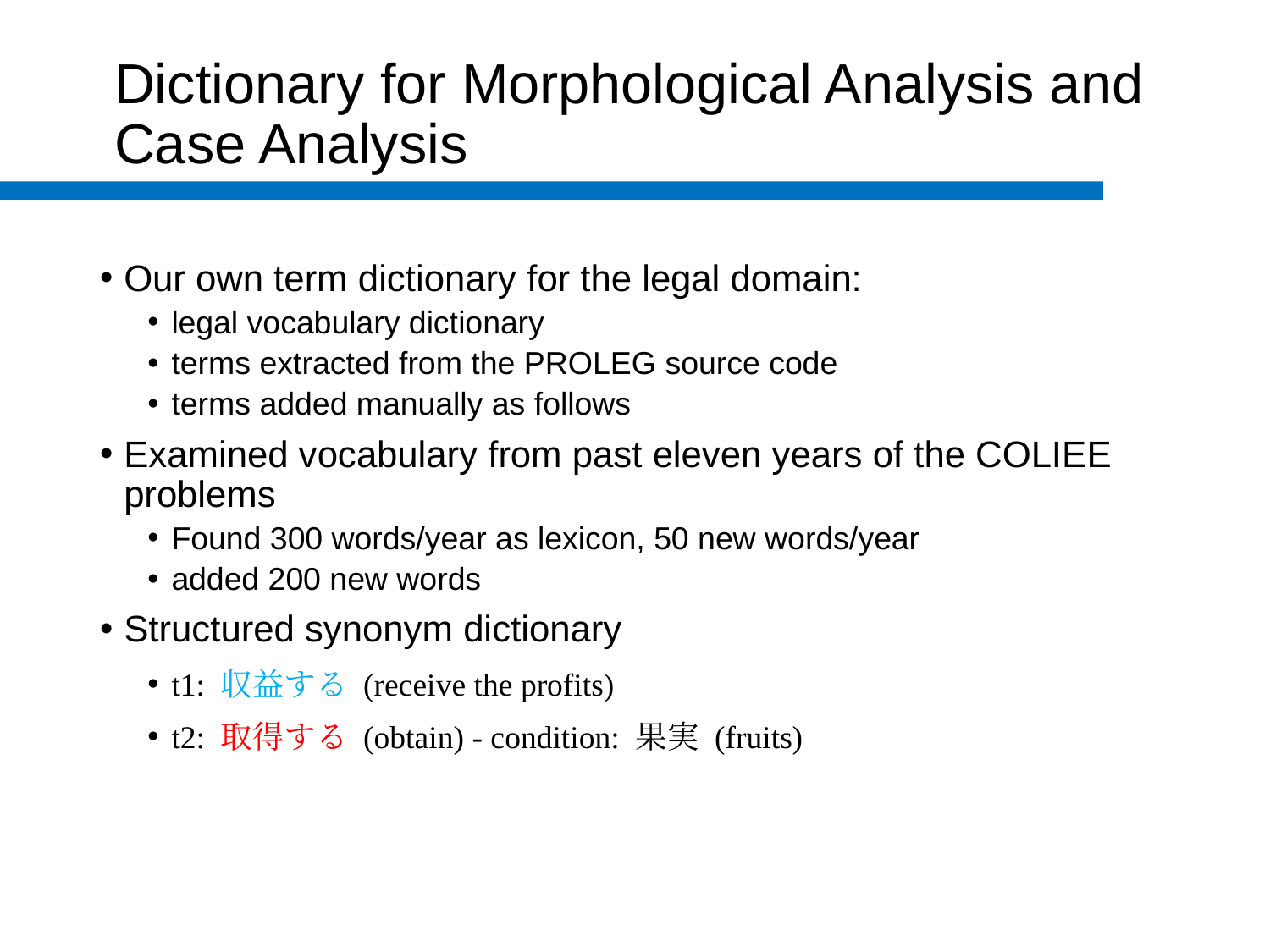

# Dictionary for Morphological Analysis and Case Analysis
Our own term dictionary for the legal domain:
legal vocabulary dictionary
terms extracted from the PROLEG source code
terms added manually as follows
Examined vocabulary from past eleven years of the COLIEE problems
Found 300 words/year as lexicon, 50 new words/year
added 200 new words
Structured synonym dictionary
t1: 収益する (receive the profits)
t2: 取得する (obtain) ‐ condition: 果実 (fruits)